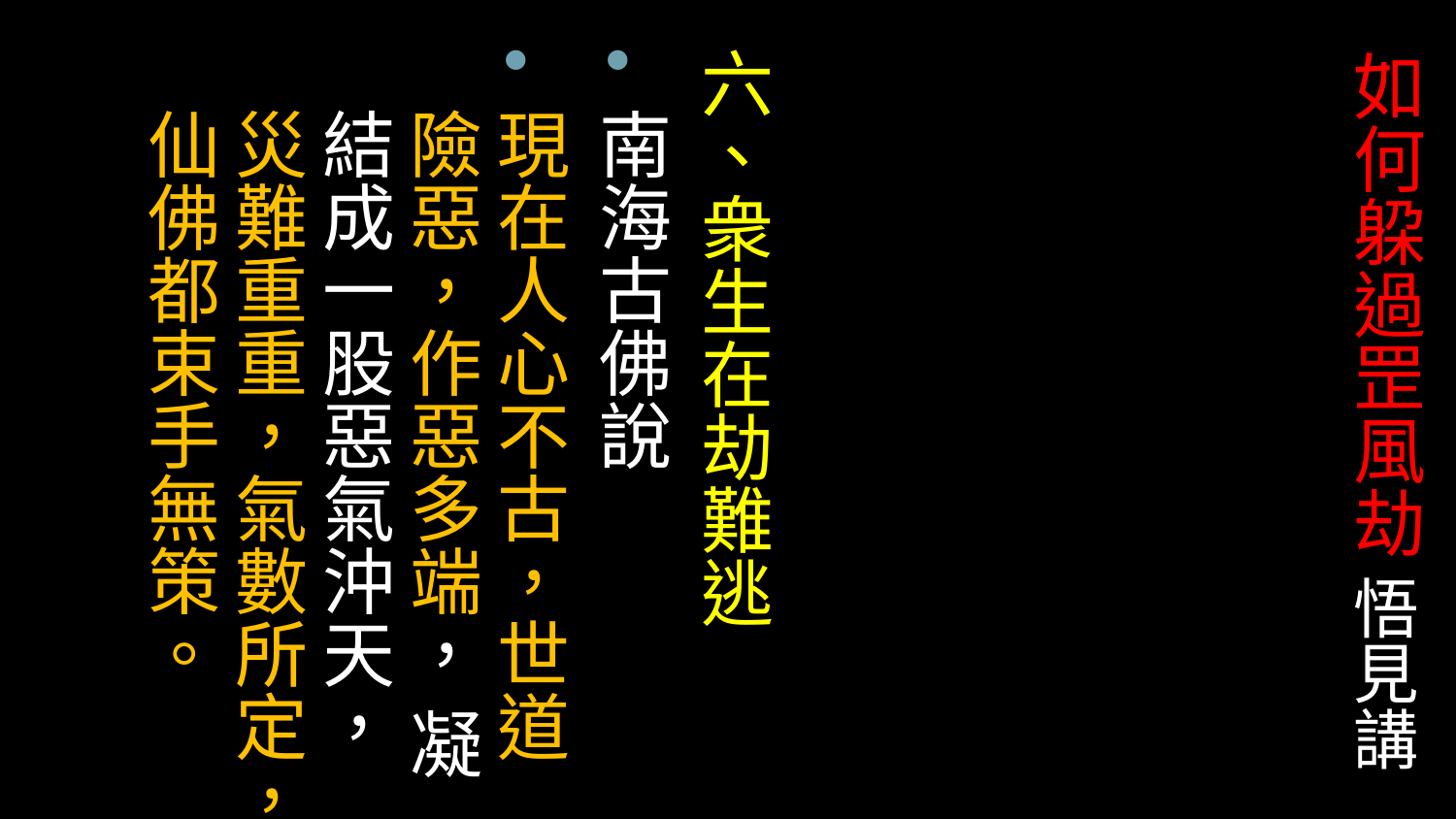

六、衆生在劫難逃
南海古佛說
現在人心不古，世道險惡，作惡多端， 凝結成一股惡氣沖天，災難重重，氣數所定，仙佛都束手無策。

# 如何躱過罡風劫 悟見講